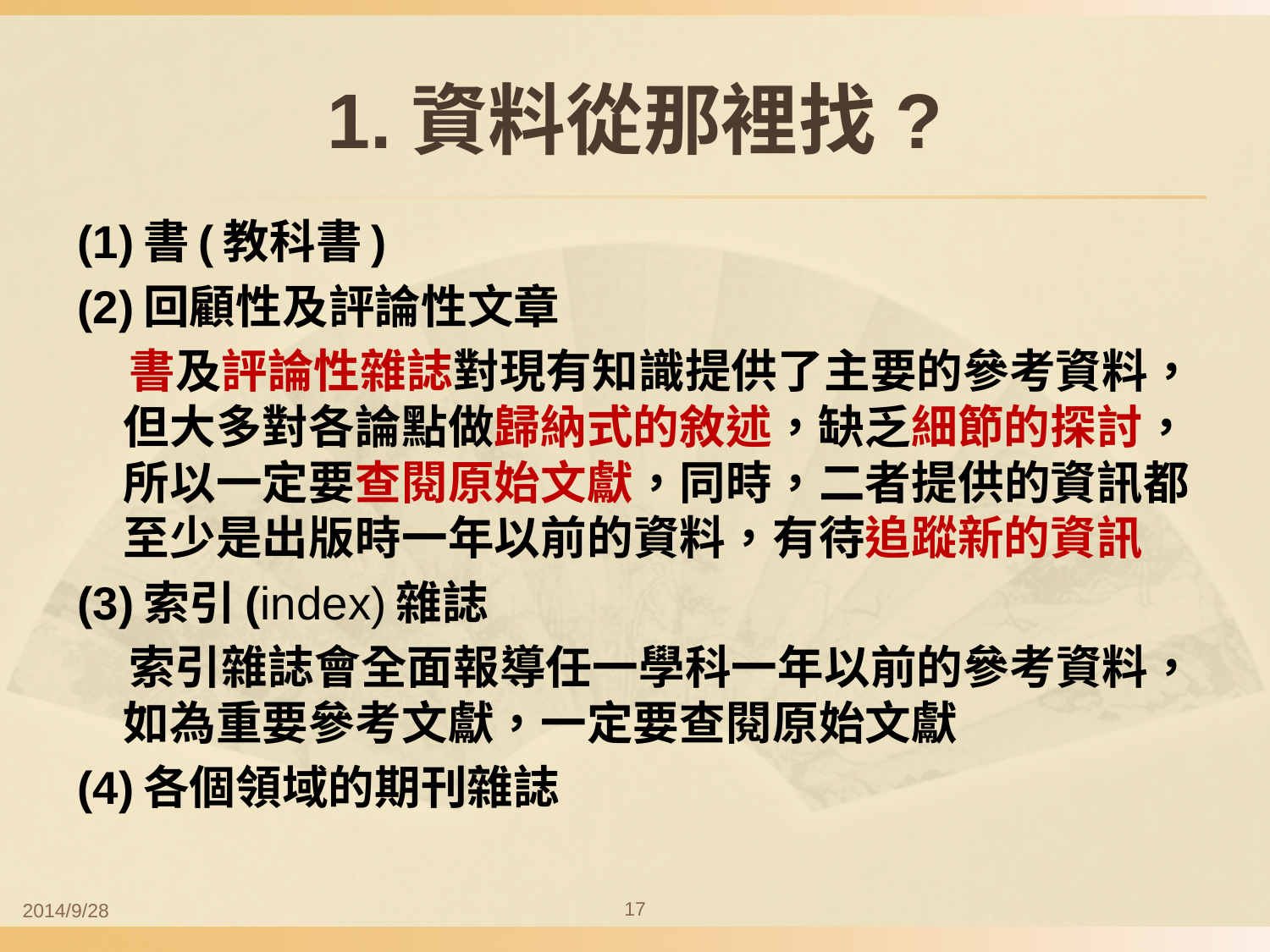

# 1.資料從那裡找?
(1)書(教科書)
(2)回顧性及評論性文章
    書及評論性雜誌對現有知識提供了主要的參考資料，但大多對各論點做歸納式的敘述，缺乏細節的探討，所以一定要查閱原始文獻，同時，二者提供的資訊都至少是出版時一年以前的資料，有待追蹤新的資訊
(3)索引(index)雜誌
    索引雜誌會全面報導任一學科一年以前的參考資料，如為重要參考文獻，一定要查閱原始文獻
(4)各個領域的期刊雜誌
2014/9/28
17